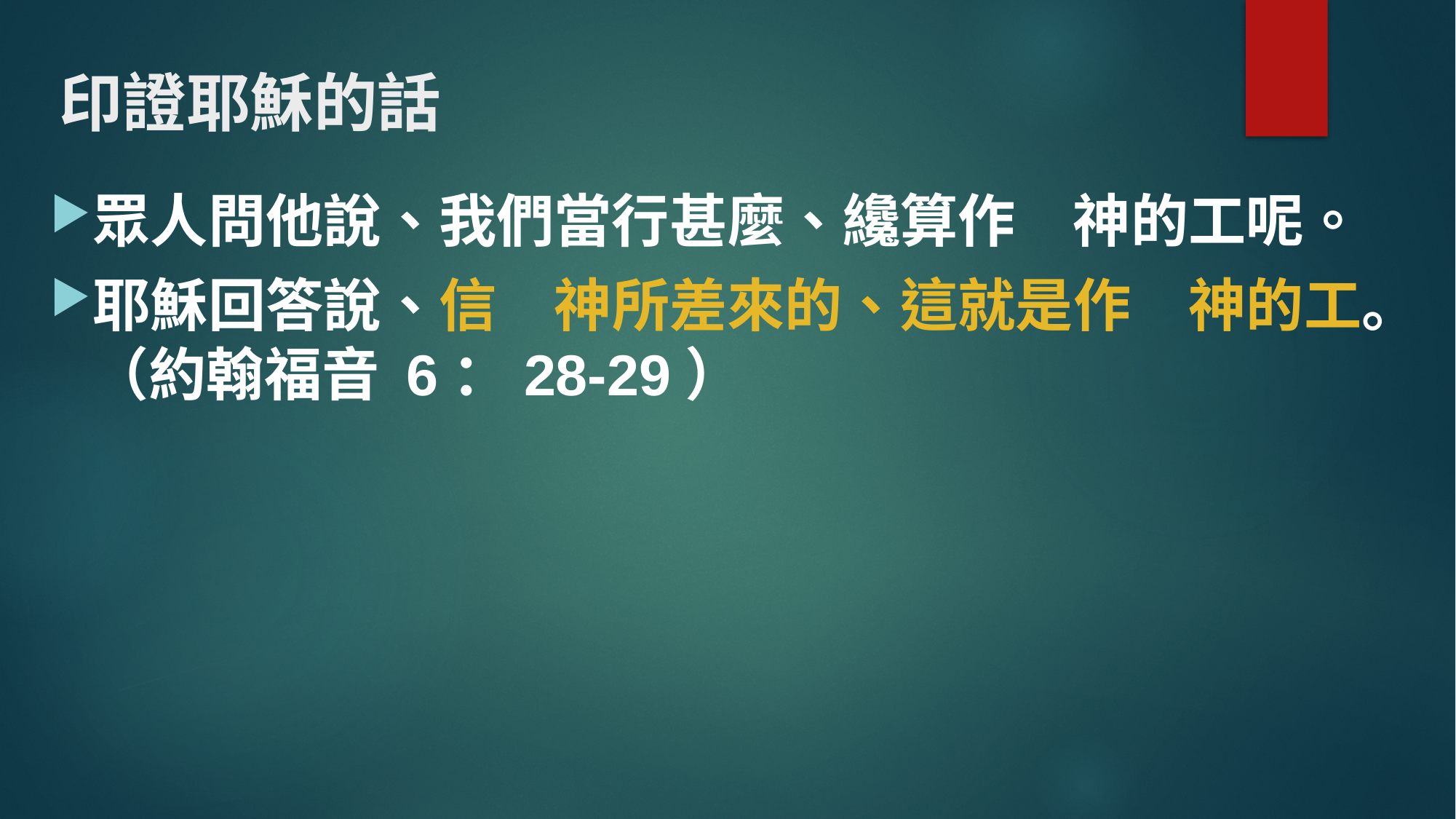

# 印證耶穌的話
眾人問他說、我們當行甚麼、纔算作　神的工呢。
耶穌回答說、信　神所差來的、這就是作　神的工。（約翰福音 6：28-29）